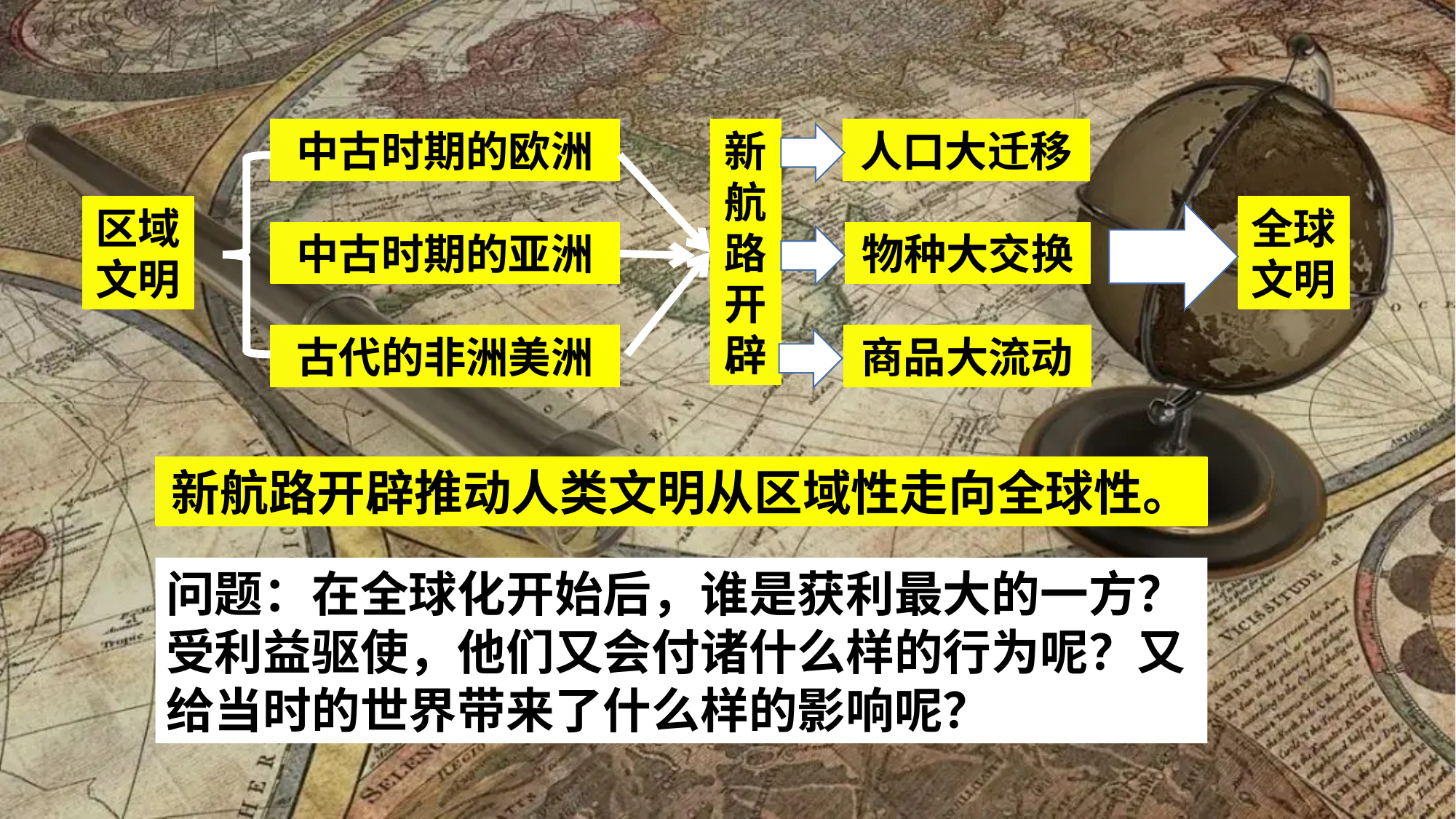

中古时期的欧洲
新航路开辟
人口大迁移

区域文明
全球文明

中古时期的亚洲
物种大交换

古代的非洲美洲
商品大流动

新航路开辟推动人类文明从区域性走向全球性。
问题：在全球化开始后，谁是获利最大的一方？受利益驱使，他们又会付诸什么样的行为呢？又给当时的世界带来了什么样的影响呢？